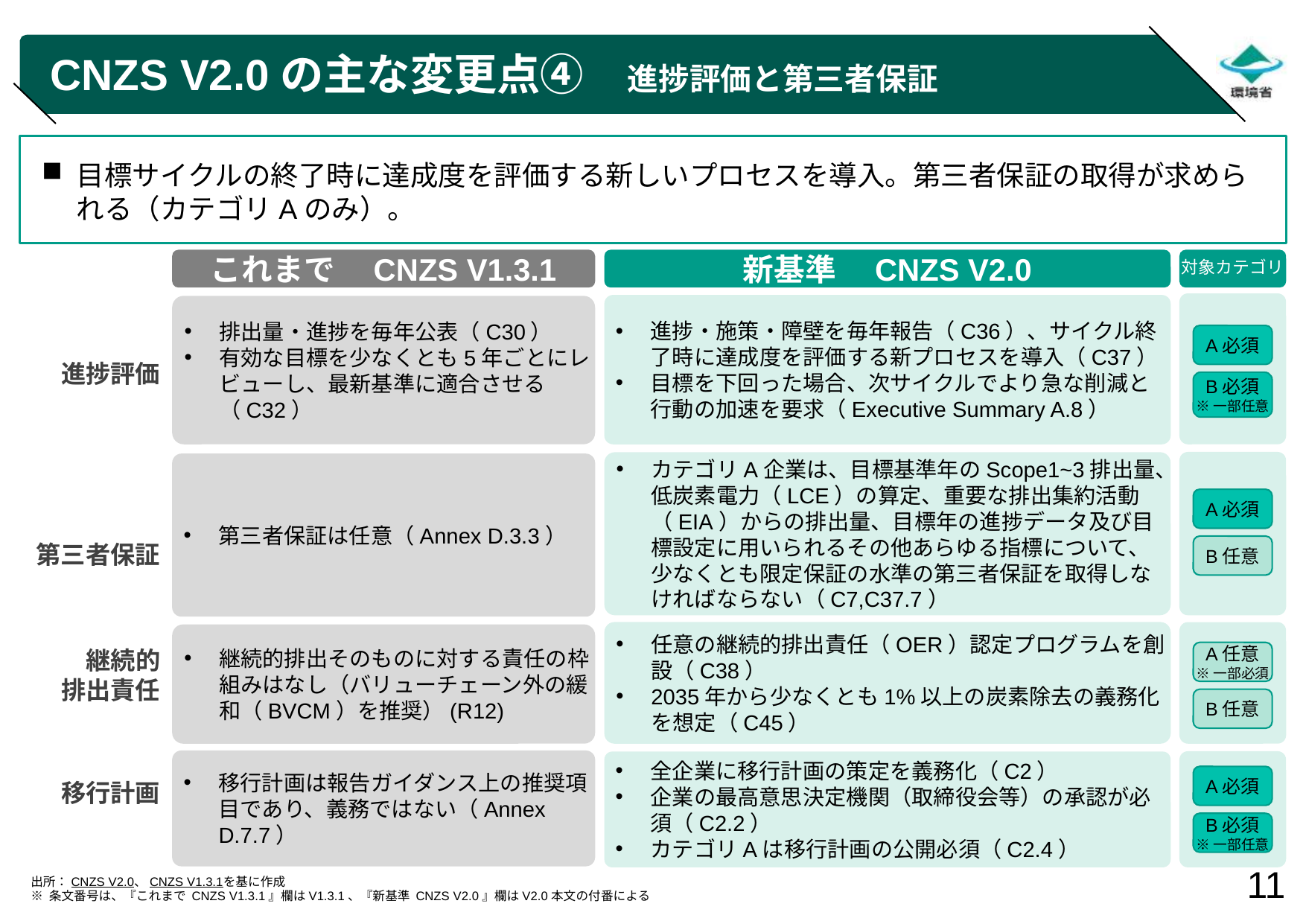

# CNZS V2.0の主な変更点④　進捗評価と第三者保証
目標サイクルの終了時に達成度を評価する新しいプロセスを導入。第三者保証の取得が求められる（カテゴリAのみ）。
これまで　CNZS V1.3.1
新基準　CNZS V2.0
対象カテゴリ

進捗・施策・障壁を毎年報告（C36）、サイクル終了時に達成度を評価する新プロセスを導入（C37）
目標を下回った場合、次サイクルでより急な削減と行動の加速を要求（Executive Summary A.8）
排出量・進捗を毎年公表（C30）
有効な目標を少なくとも5年ごとにレビューし、最新基準に適合させる（C32）
A必須
進捗評価
B必須
※一部任意

カテゴリA企業は、目標基準年のScope1~3排出量、低炭素電力（LCE）の算定、重要な排出集約活動（EIA）からの排出量、目標年の進捗データ及び目標設定に用いられるその他あらゆる指標について、少なくとも限定保証の水準の第三者保証を取得しなければならない（C7,C37.7）
第三者保証は任意（Annex D.3.3）
A必須
第三者保証
B任意
任意の継続的排出責任（OER）認定プログラムを創設（C38）
2035年から少なくとも1%以上の炭素除去の義務化を想定（C45）

継続的排出そのものに対する責任の枠組みはなし（バリューチェーン外の緩和（BVCM）を推奨）(R12)
継続的
排出責任
A任意
※一部必須
B任意
移行計画は報告ガイダンス上の推奨項目であり、義務ではない（Annex D.7.7）

全企業に移行計画の策定を義務化（C2）
企業の最高意思決定機関（取締役会等）の承認が必須（C2.2）
カテゴリAは移行計画の公開必須（C2.4）
A必須
移行計画
B必須
※一部任意
出所：CNZS V2.0、CNZS V1.3.1を基に作成
※ 条文番号は、『これまで CNZS V1.3.1』欄はV1.3.1、『新基準 CNZS V2.0』欄はV2.0本文の付番による